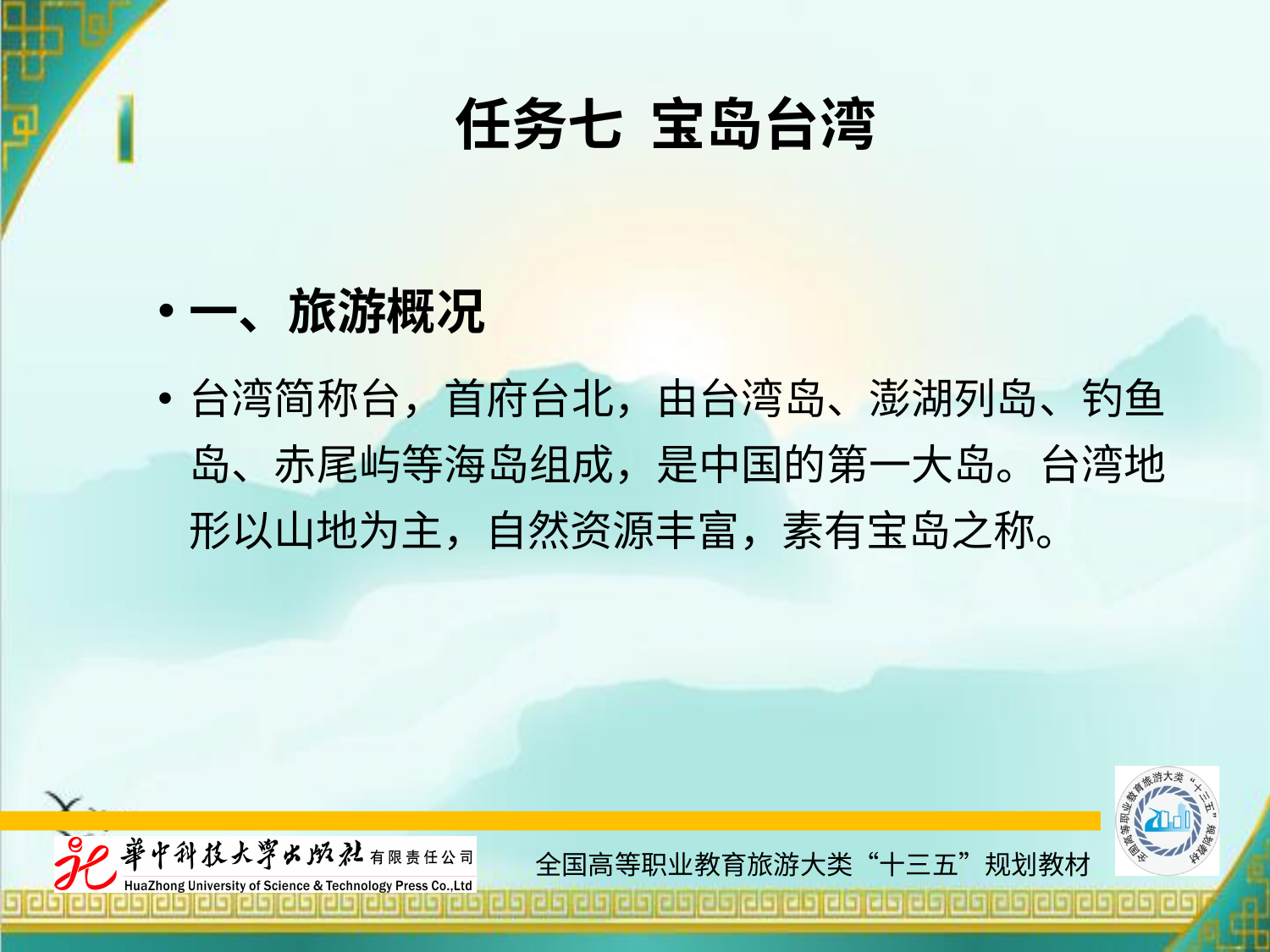

# 任务七  宝岛台湾
一、旅游概况
台湾简称台，首府台北，由台湾岛、澎湖列岛、钓鱼岛、赤尾屿等海岛组成，是中国的第一大岛。台湾地形以山地为主，自然资源丰富，素有宝岛之称。